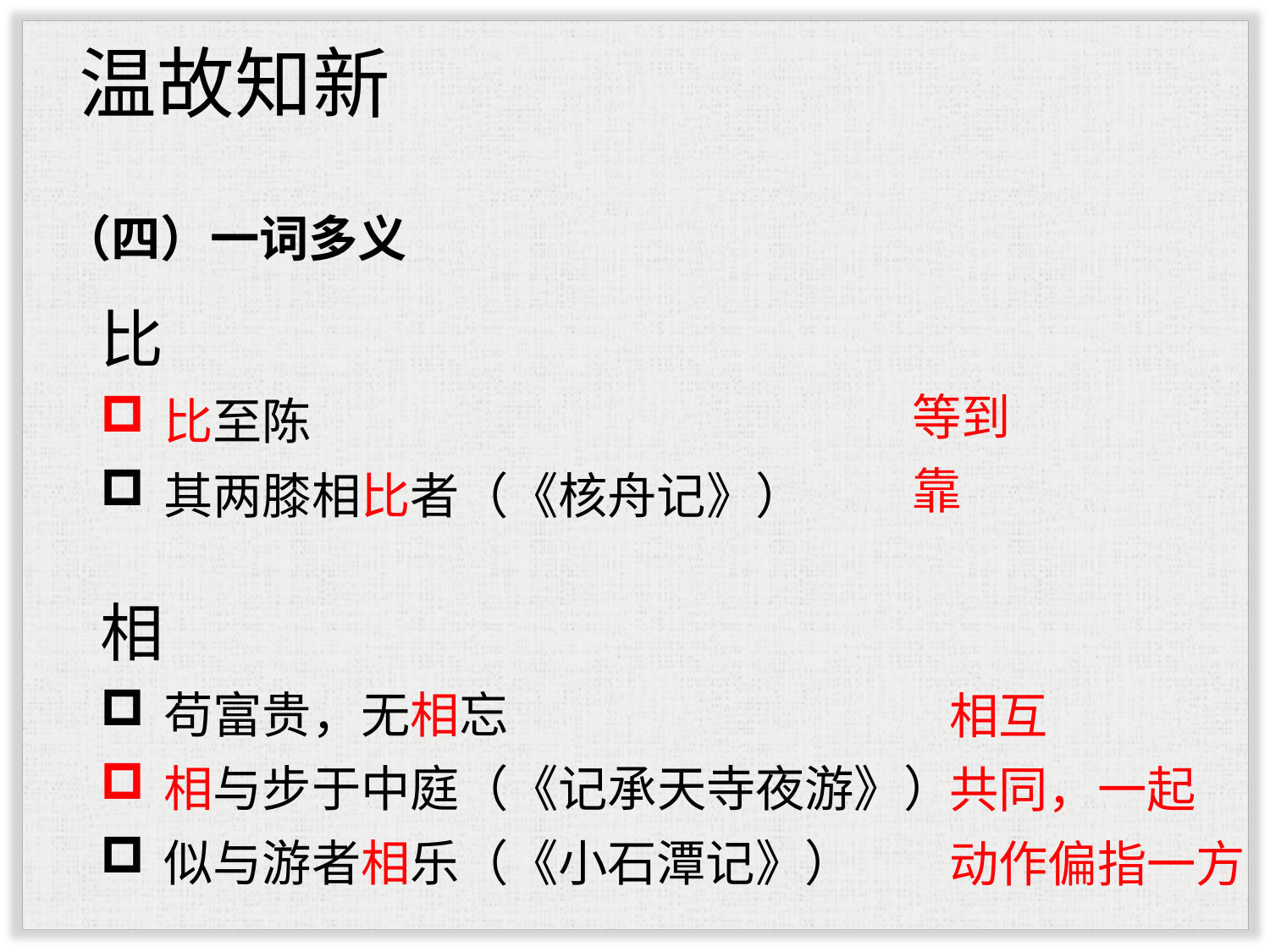

温故知新
（四）一词多义
比
比至陈
其两膝相比者（《核舟记》）
等到
靠
相
苟富贵，无相忘
相与步于中庭（《记承天寺夜游》）
似与游者相乐（《小石潭记》）
相互
共同，一起
动作偏指一方